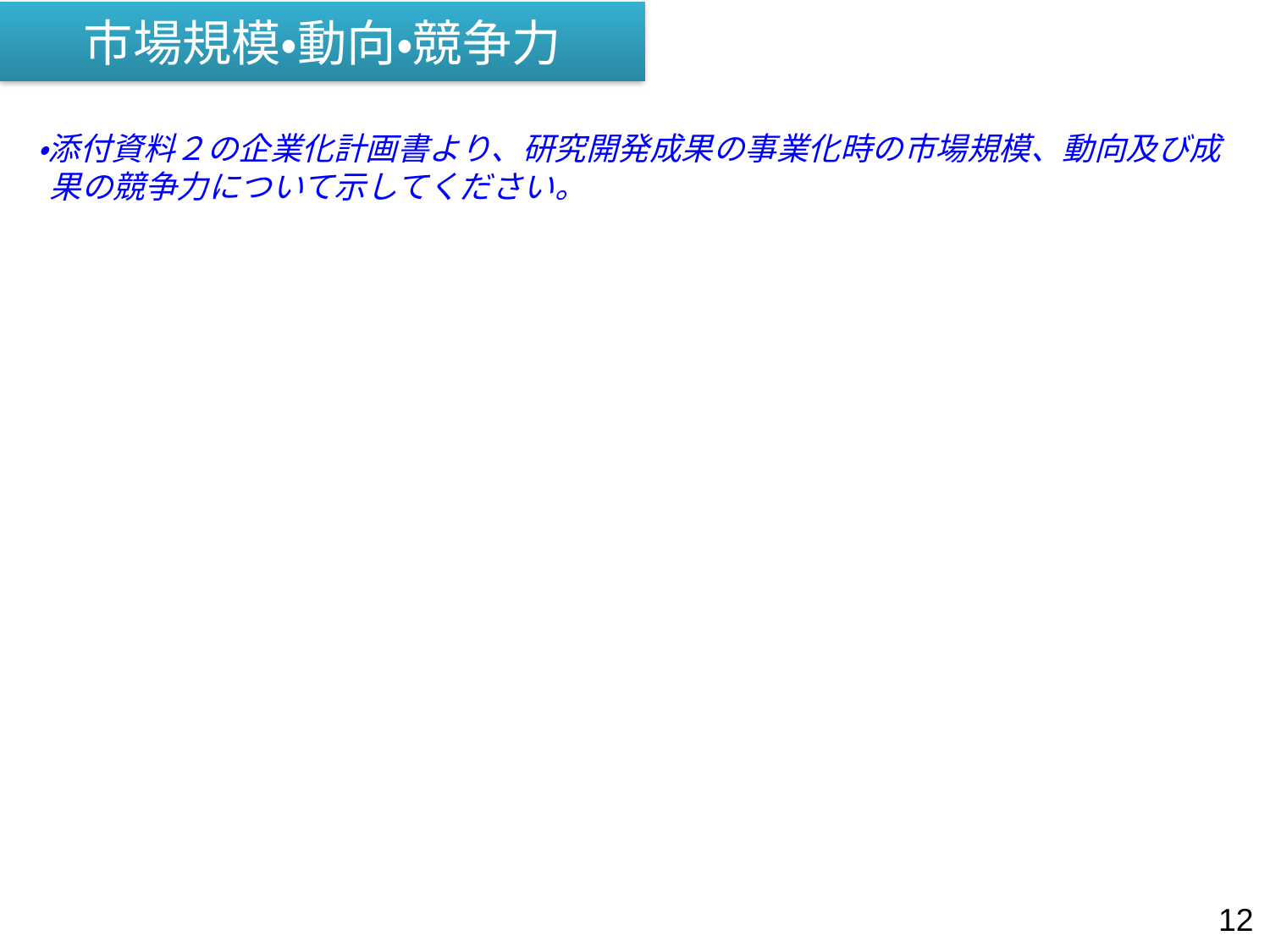

# 市場規模・動向・競争力
・添付資料２の企業化計画書より、研究開発成果の事業化時の市場規模、動向及び成果の競争力について示してください。
12